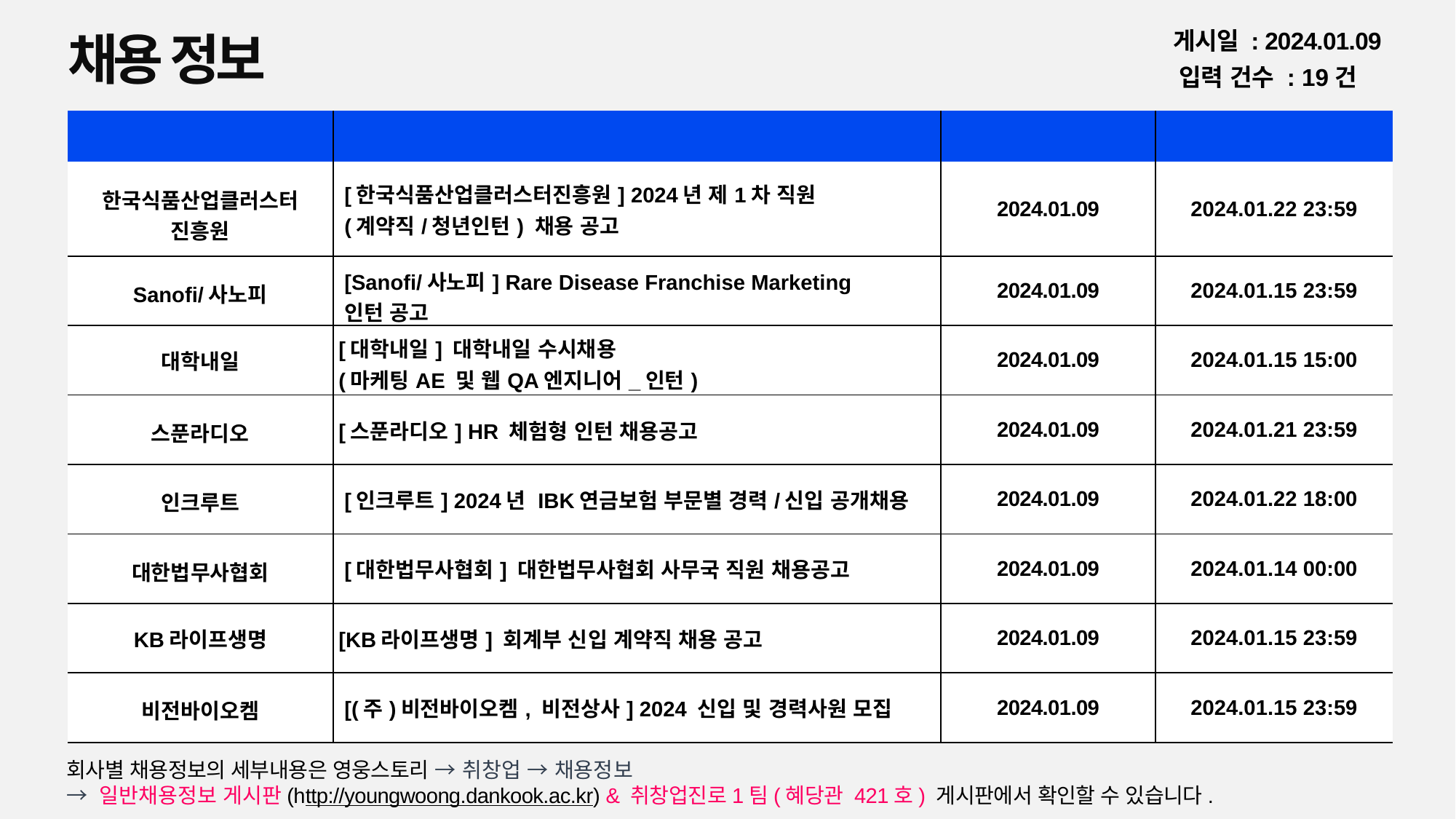

채용 정보
게시일 : 2024.01.09
입력 건수 : 19건
| 회사명 | 공고명 | 등록일 | 마감일 |
| --- | --- | --- | --- |
| 한국식품산업클러스터 진흥원 | [한국식품산업클러스터진흥원] 2024년 제1차 직원 (계약직/청년인턴) 채용 공고 | 2024.01.09 | 2024.01.22 23:59 |
| Sanofi/사노피 | [Sanofi/사노피] Rare Disease Franchise Marketing 인턴 공고 | 2024.01.09 | 2024.01.15 23:59 |
| 대학내일 | [대학내일] 대학내일 수시채용 (마케팅AE 및 웹QA엔지니어\_인턴) | 2024.01.09 | 2024.01.15 15:00 |
| 스푼라디오 | [스푼라디오] HR 체험형 인턴 채용공고 | 2024.01.09 | 2024.01.21 23:59 |
| 인크루트 | [인크루트] 2024년 IBK연금보험 부문별 경력/신입 공개채용 | 2024.01.09 | 2024.01.22 18:00 |
| 대한법무사협회 | [대한법무사협회] 대한법무사협회 사무국 직원 채용공고 | 2024.01.09 | 2024.01.14 00:00 |
| KB라이프생명 | [KB라이프생명] 회계부 신입 계약직 채용 공고 | 2024.01.09 | 2024.01.15 23:59 |
| 비전바이오켐 | [(주)비전바이오켐, 비전상사] 2024 신입 및 경력사원 모집 | 2024.01.09 | 2024.01.15 23:59 |
회사별 채용정보의 세부내용은 영웅스토리 → 취창업 → 채용정보
→ 일반채용정보 게시판(http://youngwoong.dankook.ac.kr) & 취창업진로1팀(혜당관 421호) 게시판에서 확인할 수 있습니다.